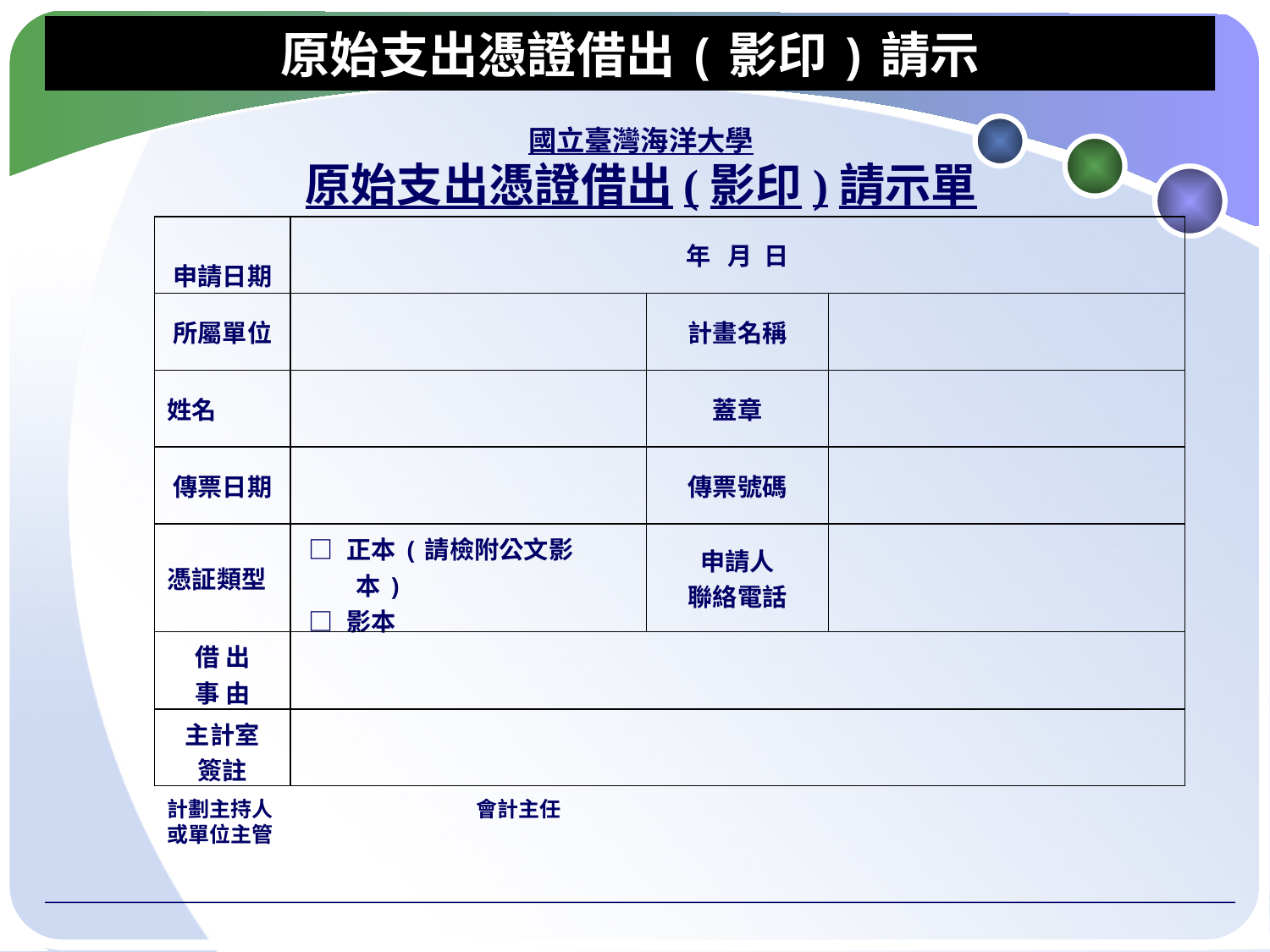

# 原始支出憑證借出(影印)請示
國立臺灣海洋大學
原始支出憑證借出(影印)請示單
| 申請日期 | 年 月 日 |  |  |
| --- | --- | --- | --- |
| 所屬單位 |  | 計畫名稱 |  |
| 姓名 |  | 蓋章 |  |
| 傳票日期 |  | 傳票號碼 |  |
| 憑証類型 | □ 正本(請檢附公文影 本) □ 影本 | 申請人 聯絡電話 |  |
| 借 出 事 由 |  |  |  |
| 主計室 簽註 |  |  |  |
計劃主持人                                          會計主任
或單位主管